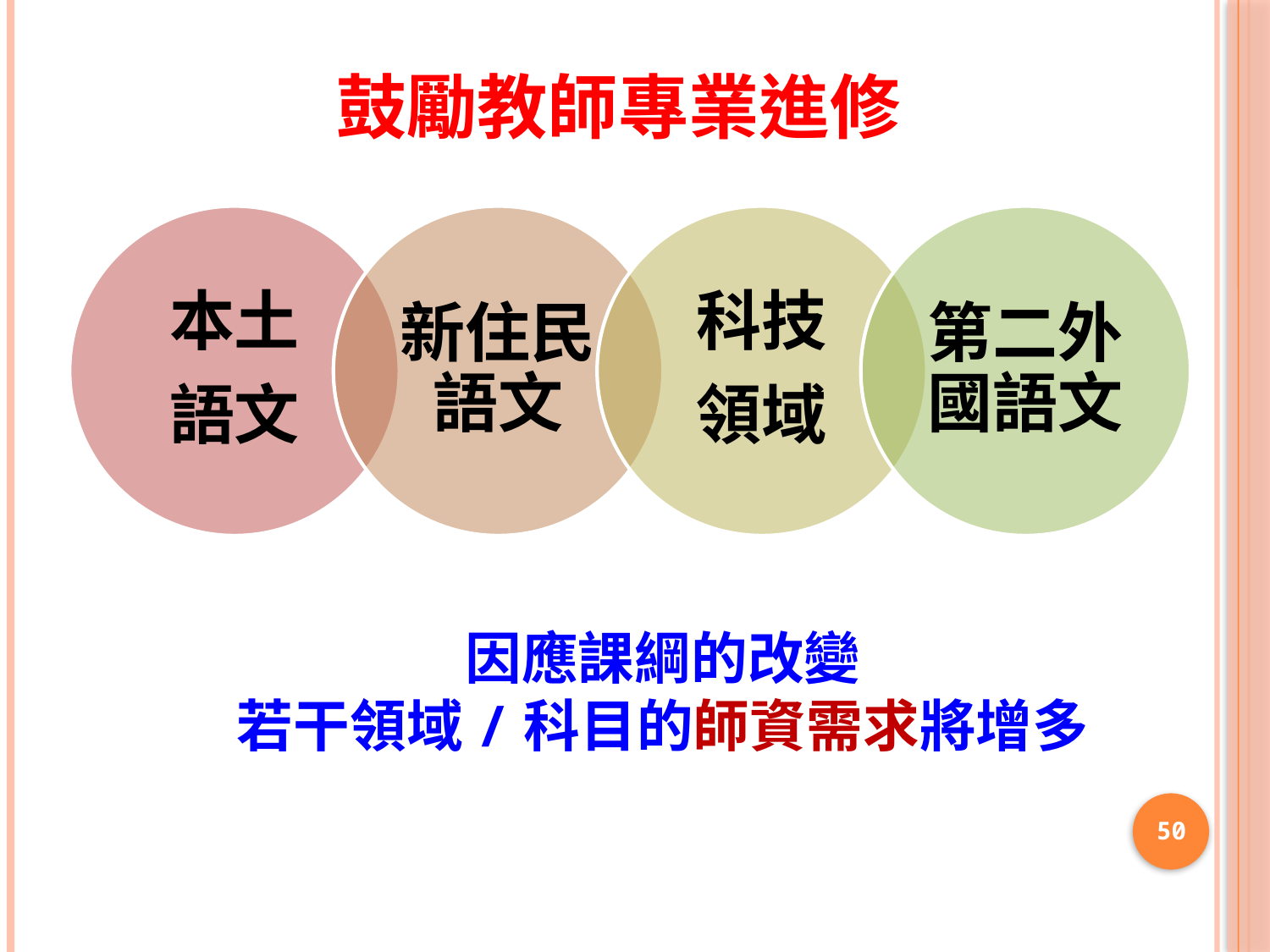

鼓勵教師專業進修

本土
語文
新住民語文
科技
領域
第二外國語文
因應課綱的改變
若干領域/科目的師資需求將增多
50